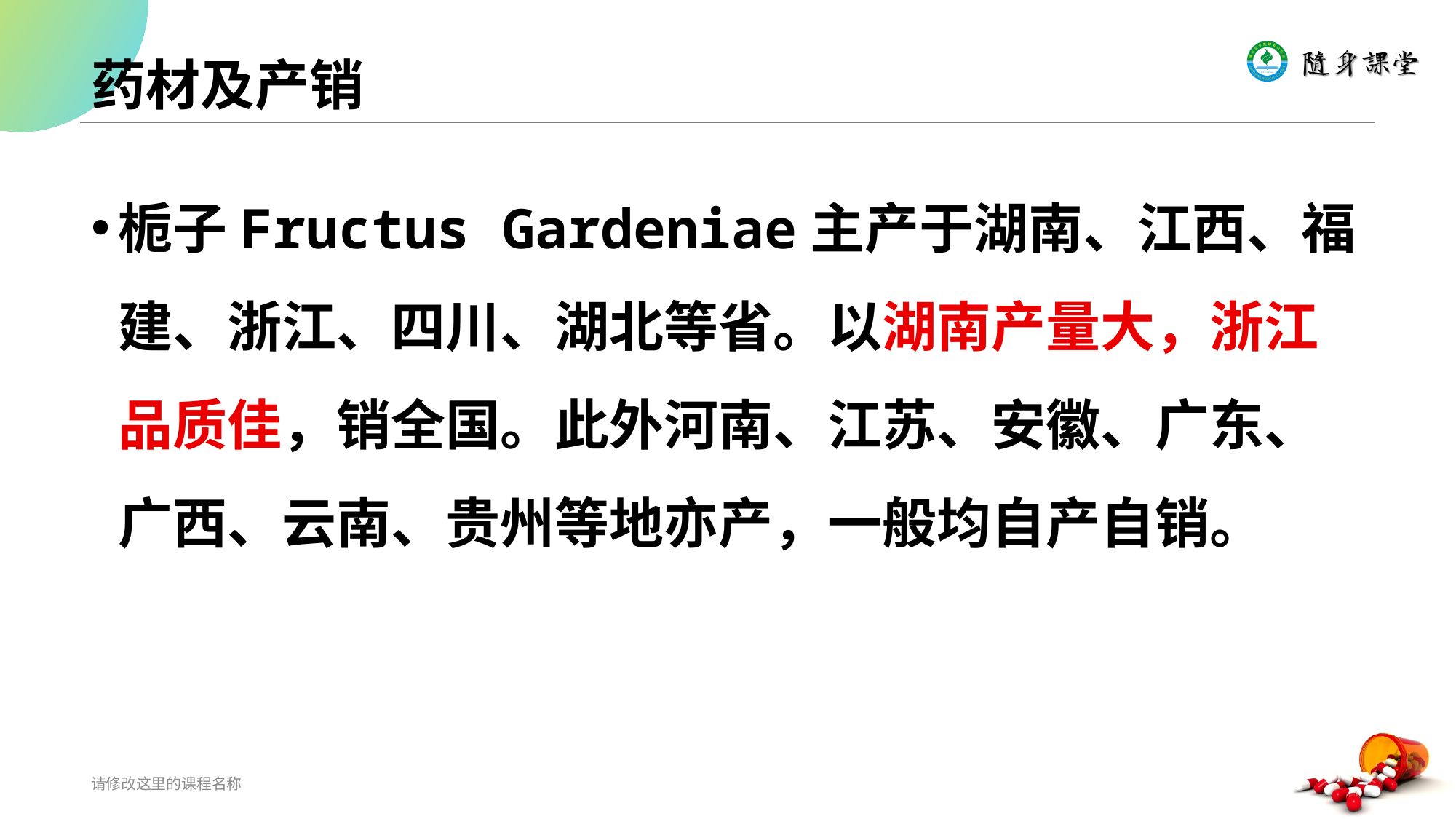

# 药材及产销
栀子Fructus Gardeniae主产于湖南、江西、福建、浙江、四川、湖北等省。以湖南产量大，浙江品质佳，销全国。此外河南、江苏、安徽、广东、广西、云南、贵州等地亦产，一般均自产自销。

请修改这里的课程名称
10